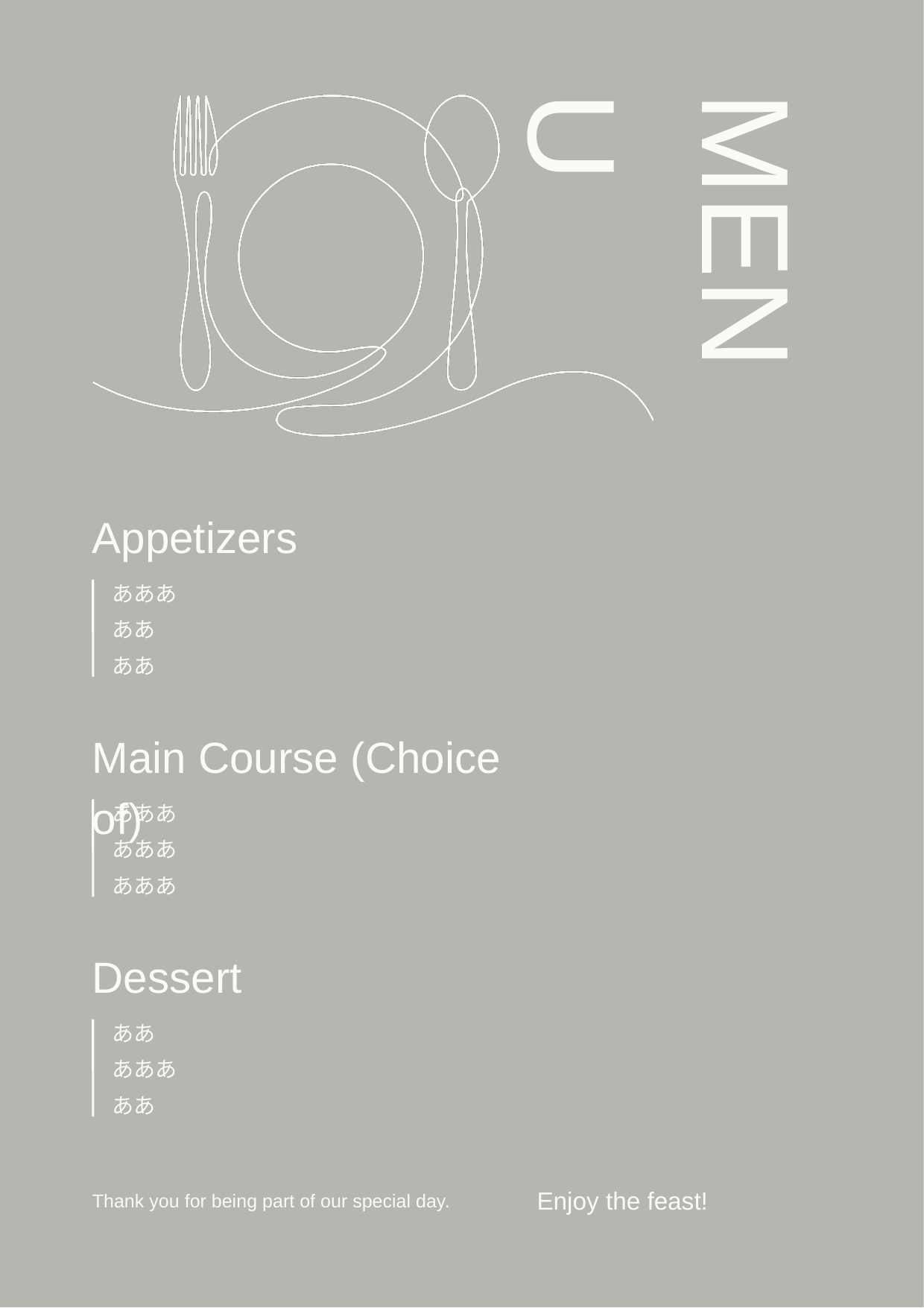

MENU
Appetizers
あああ

ああ
ああ
Main Course (Choice of)
あああ

あああ
あああ
Dessert
ああ

あああ
ああ
Enjoy the feast!
Thank you for being part of our special day.